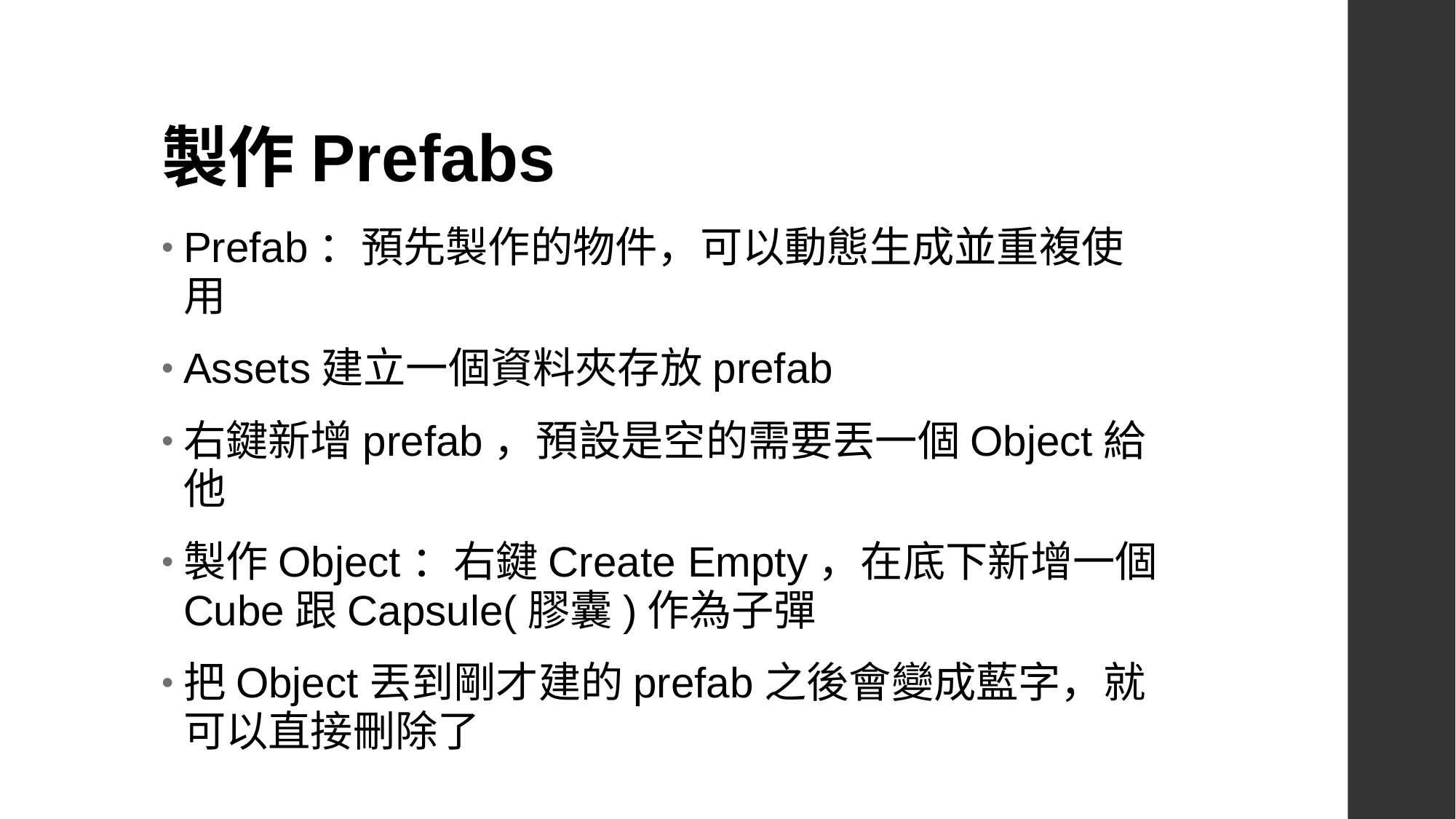

# 製作Prefabs
Prefab：預先製作的物件，可以動態生成並重複使用
Assets建立一個資料夾存放prefab
右鍵新增prefab，預設是空的需要丟一個Object給他
製作Object：右鍵Create Empty，在底下新增一個Cube跟Capsule(膠囊)作為子彈
把Object丟到剛才建的prefab之後會變成藍字，就可以直接刪除了